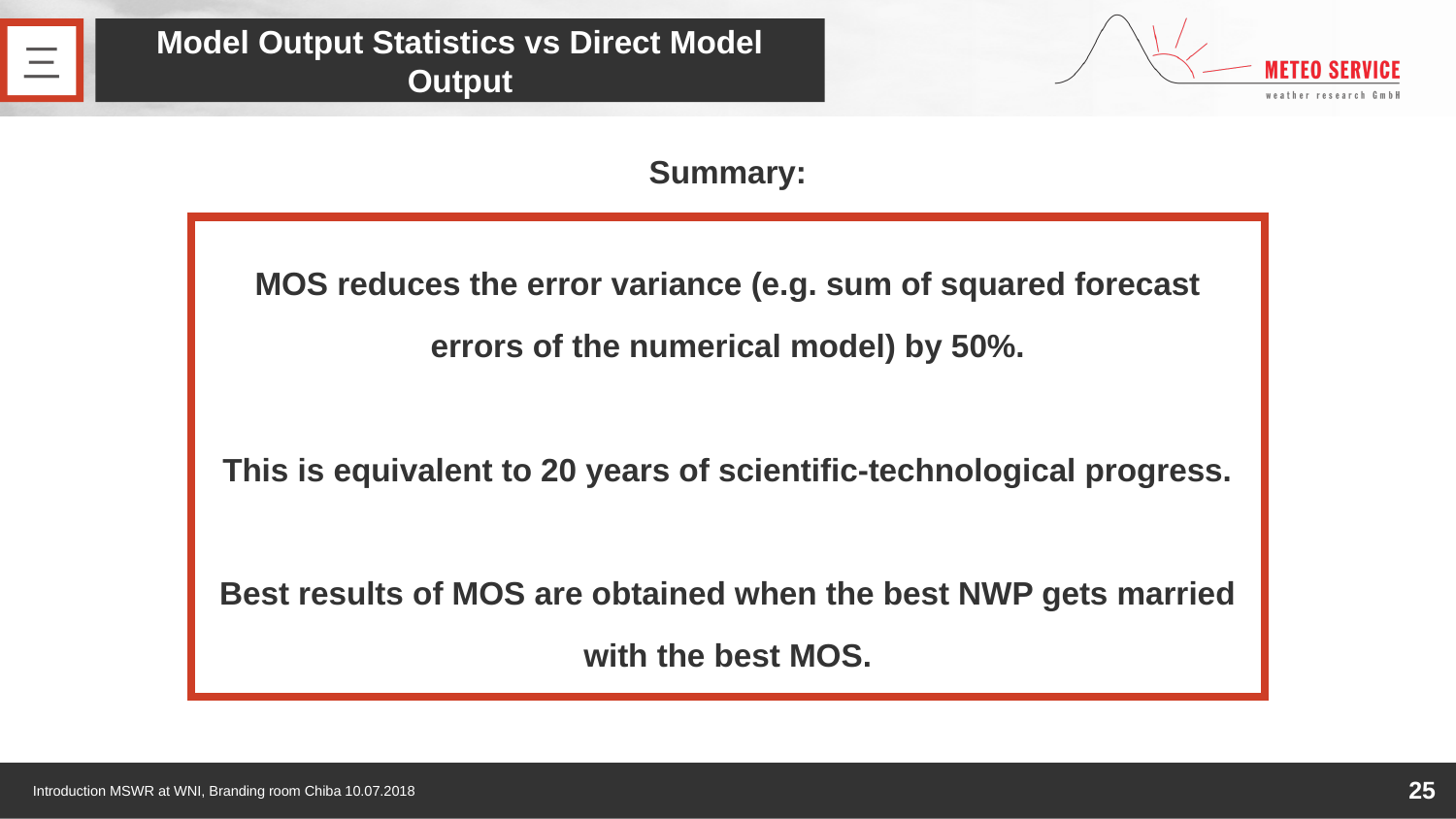

Model Output Statistics vs Direct Model Output
三
Summary:
MOS reduces the error variance (e.g. sum of squared forecast errors of the numerical model) by 50%.

This is equivalent to 20 years of scientific-technological progress.

Best results of MOS are obtained when the best NWP gets married with the best MOS.